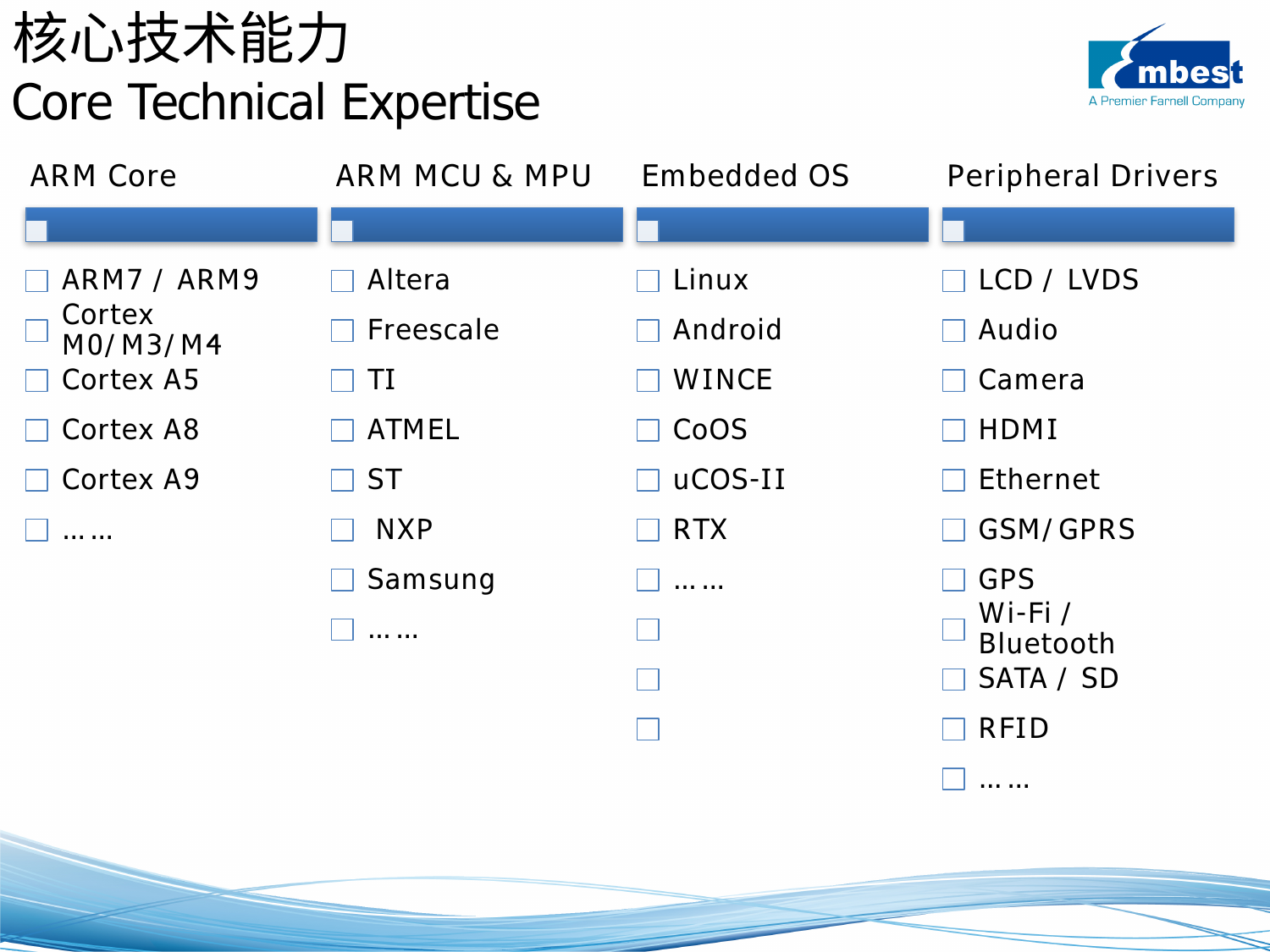

核心技术能力
Core Technical Expertise
ARM Core
ARM7 / ARM9
Cortex M0/M3/M4
Cortex A5
Cortex A8
Cortex A9
……
ARM MCU & MPU
Altera
Freescale
TI
ATMEL
ST
 NXP
Samsung
……
Embedded OS
Linux
Android
WINCE
CoOS
uCOS-II
RTX
……

Peripheral Drivers
LCD / LVDS
Audio
Camera
HDMI
Ethernet
GSM/GPRS
GPS
Wi-Fi / Bluetooth
SATA / SD
RFID
……